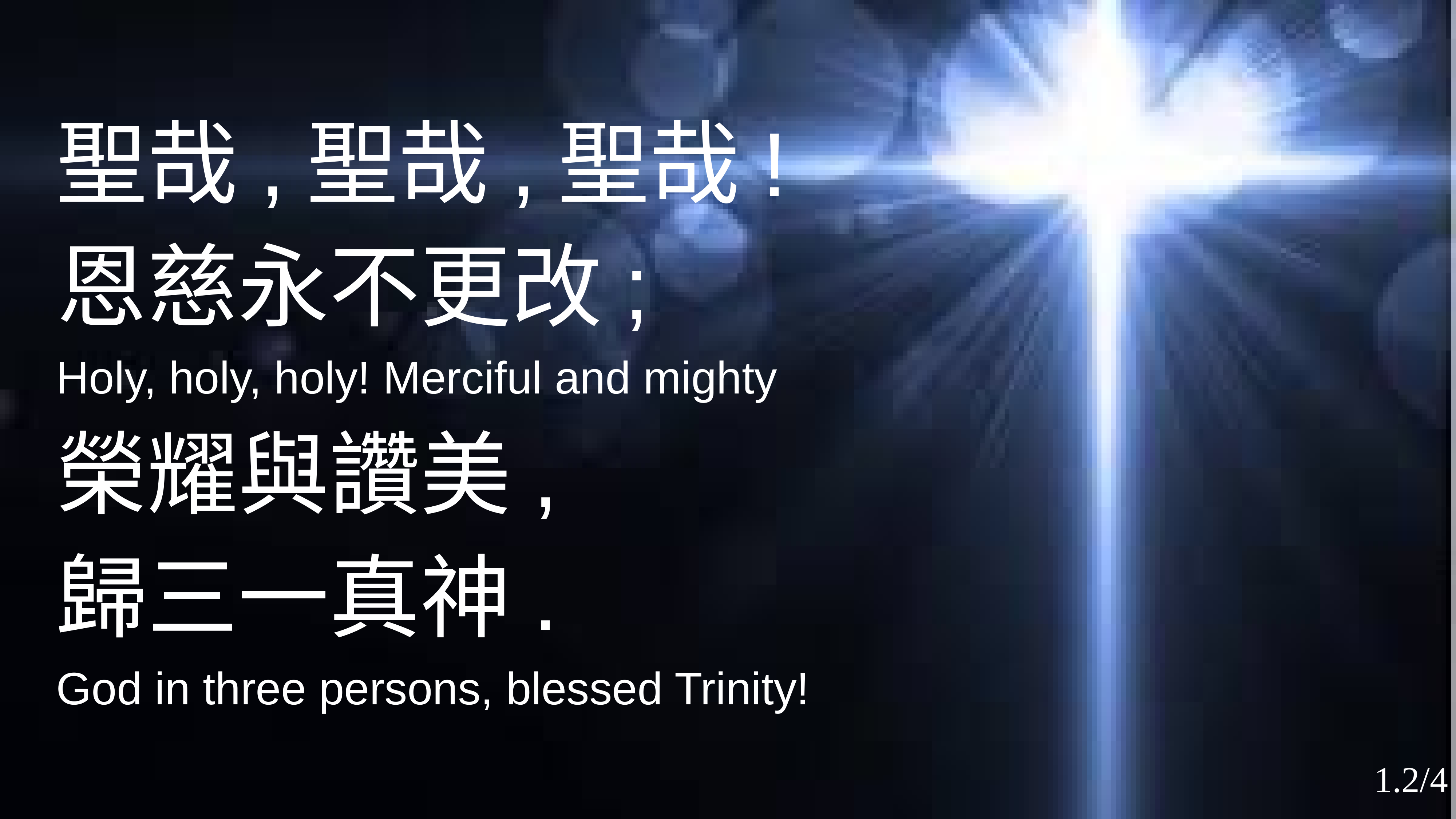

聖哉,聖哉,聖哉!
恩慈永不更改;
Holy, holy, holy! Merciful and mighty
榮耀與讚美,
歸三一真神.
God in three persons, blessed Trinity!
#
1.2/4